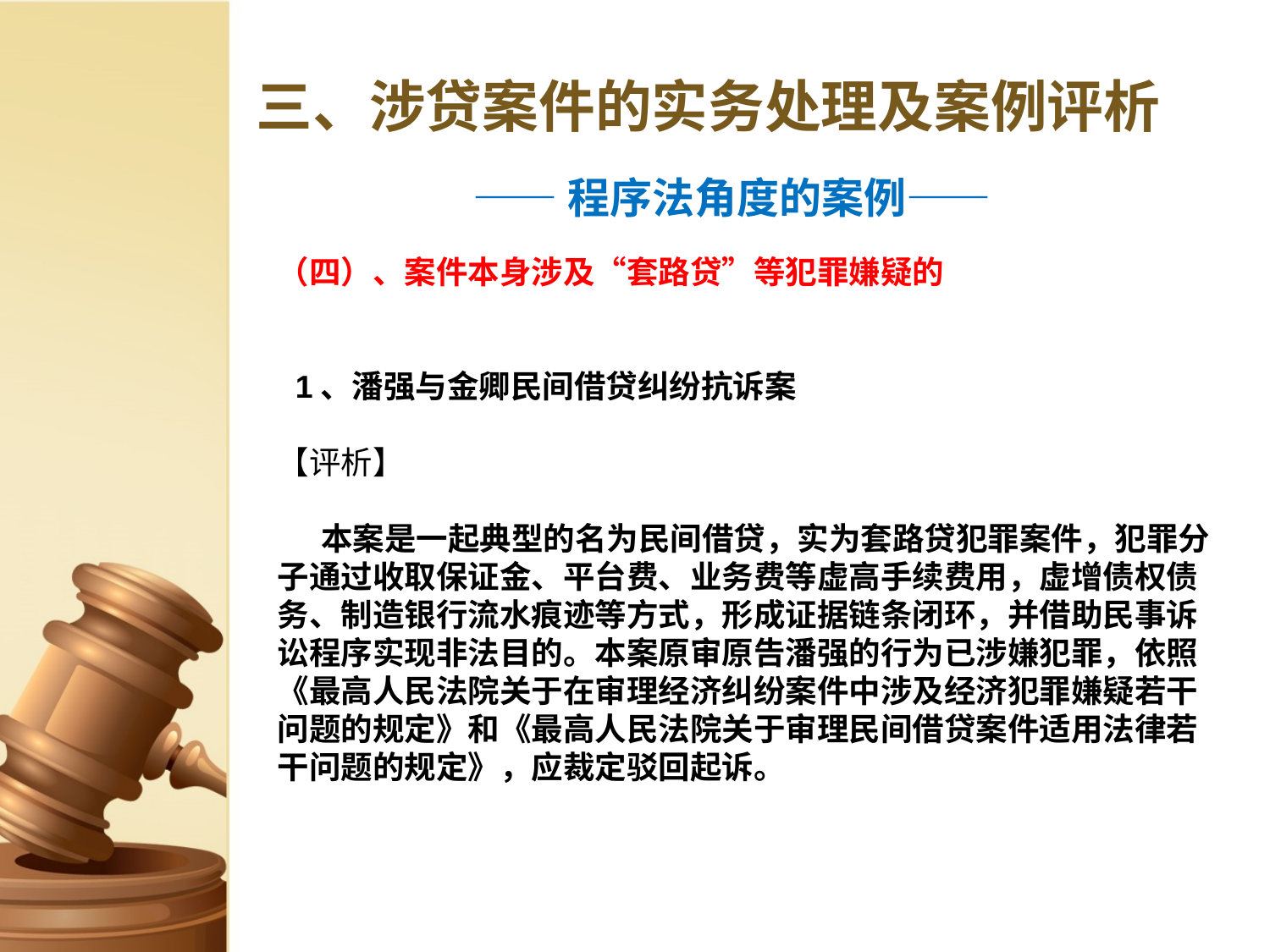

# 三、涉贷案件的实务处理及案例评析
——程序法角度的案例——
（四）、案件本身涉及“套路贷”等犯罪嫌疑的

  1、潘强与金卿民间借贷纠纷抗诉案

【评析】

     本案是一起典型的名为民间借贷，实为套路贷犯罪案件，犯罪分子通过收取保证金、平台费、业务费等虚高手续费用，虚增债权债务、制造银行流水痕迹等方式，形成证据链条闭环，并借助民事诉讼程序实现非法目的。本案原审原告潘强的行为已涉嫌犯罪，依照《最高人民法院关于在审理经济纠纷案件中涉及经济犯罪嫌疑若干问题的规定》和《最高人民法院关于审理民间借贷案件适用法律若干问题的规定》，应裁定驳回起诉。